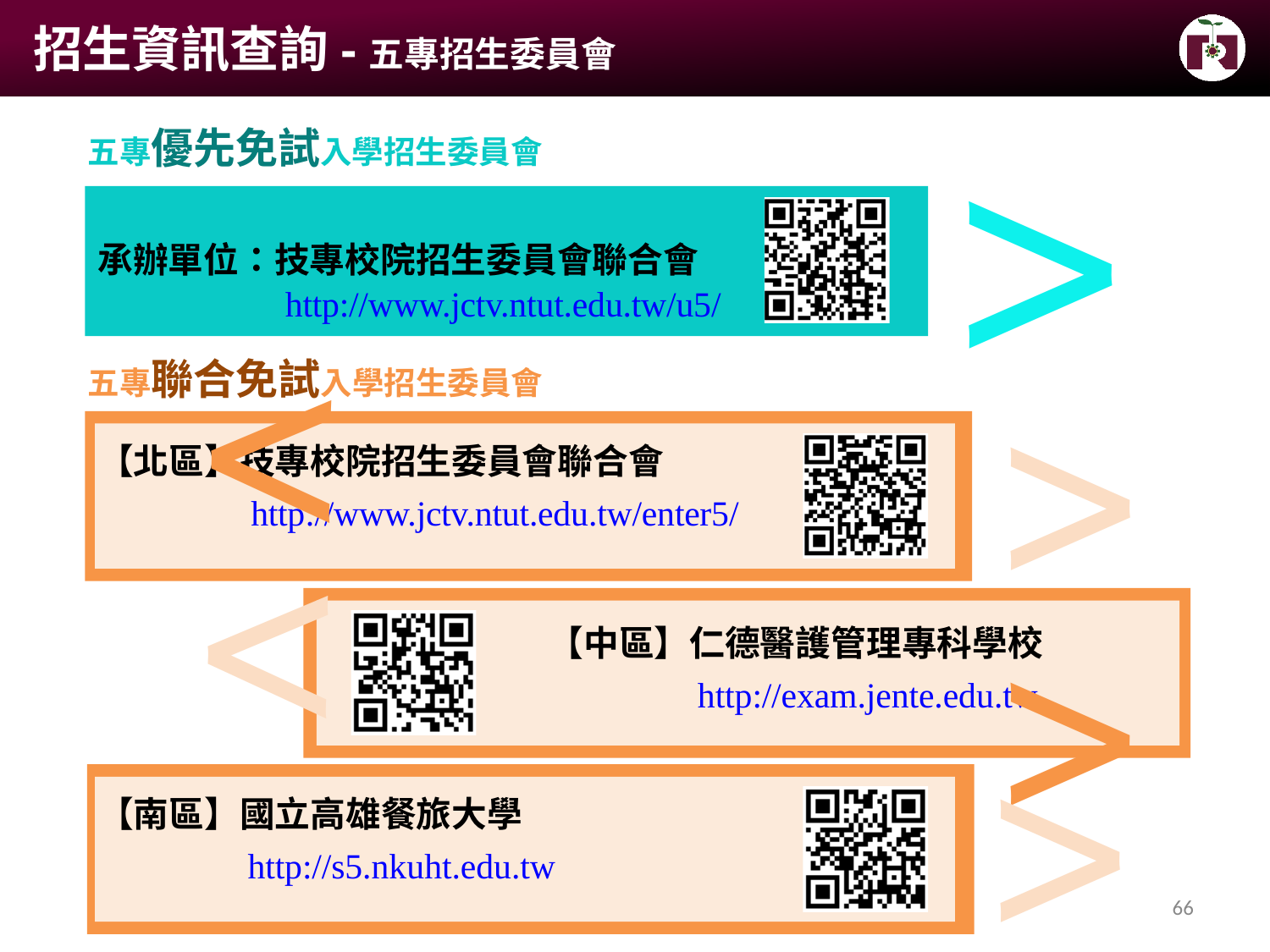

招生資訊查詢-五專招生委員會
>
五專優先免試入學招生委員會

承辦單位：技專校院招生委員會聯合會
http://www.jctv.ntut.edu.tw/u5/
五專聯合免試入學招生委員會
>>

【北區】技專校院招生委員會聯合會
http://www.jctv.ntut.edu.tw/enter5/

>>

【中區】仁德醫護管理專科學校
http://exam.jente.edu.tw

>>

【南區】國立高雄餐旅大學
http://s5.nkuht.edu.tw

66